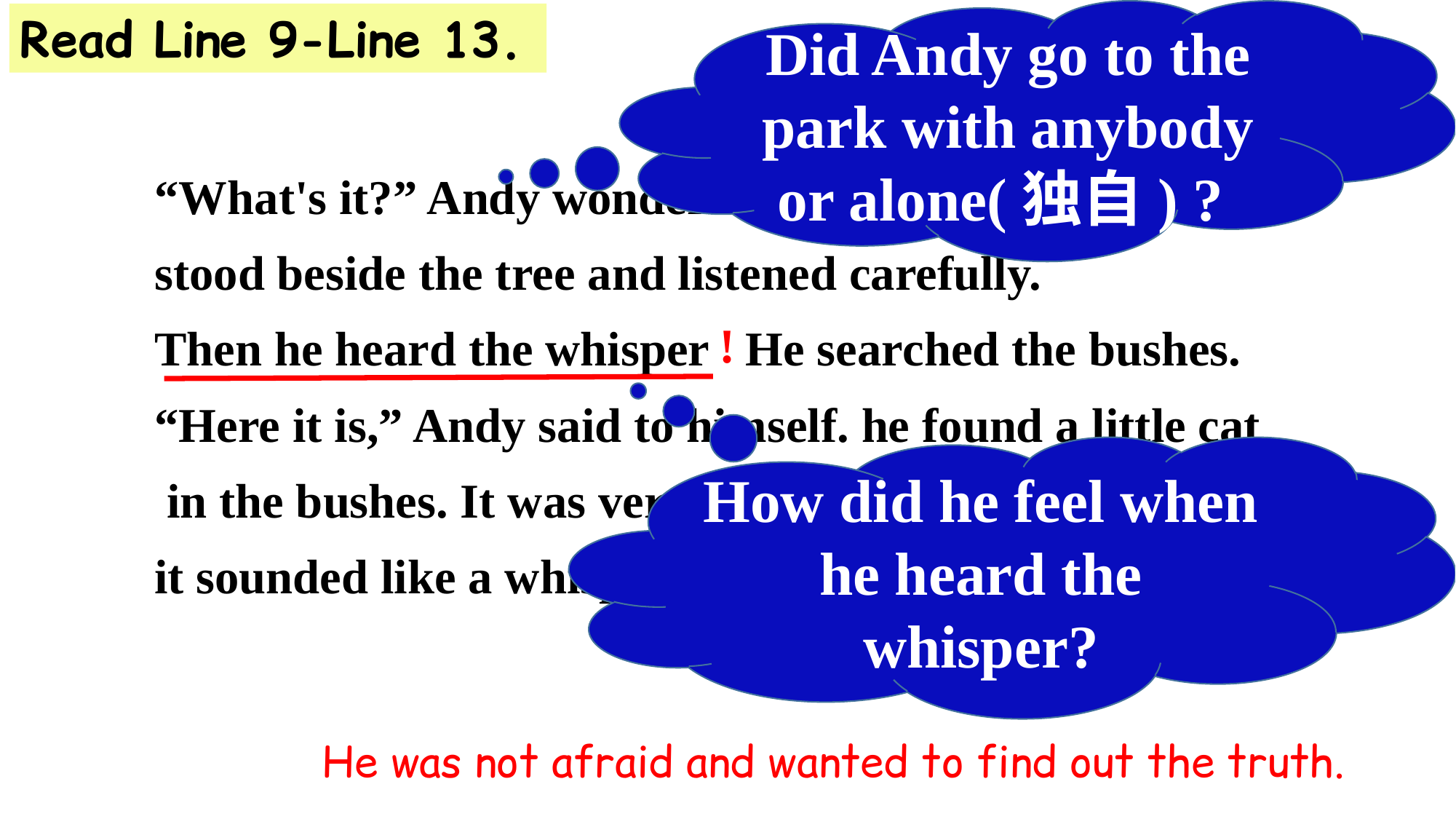

Did Andy go to the park with anybody or alone(独自) ?
Read Line 9-Line 13.
“What's it?” Andy wondered. He went to the park ,
stood beside the tree and listened carefully.
Then he heard the whisper   He searched the bushes.
“Here it is,” Andy said to himself. he found a little cat
 in the bushes. It was very weak. When it miaoed,
it sounded like a whisper.
!
How did he feel when he heard the whisper?
 He was not afraid and wanted to find out the truth.